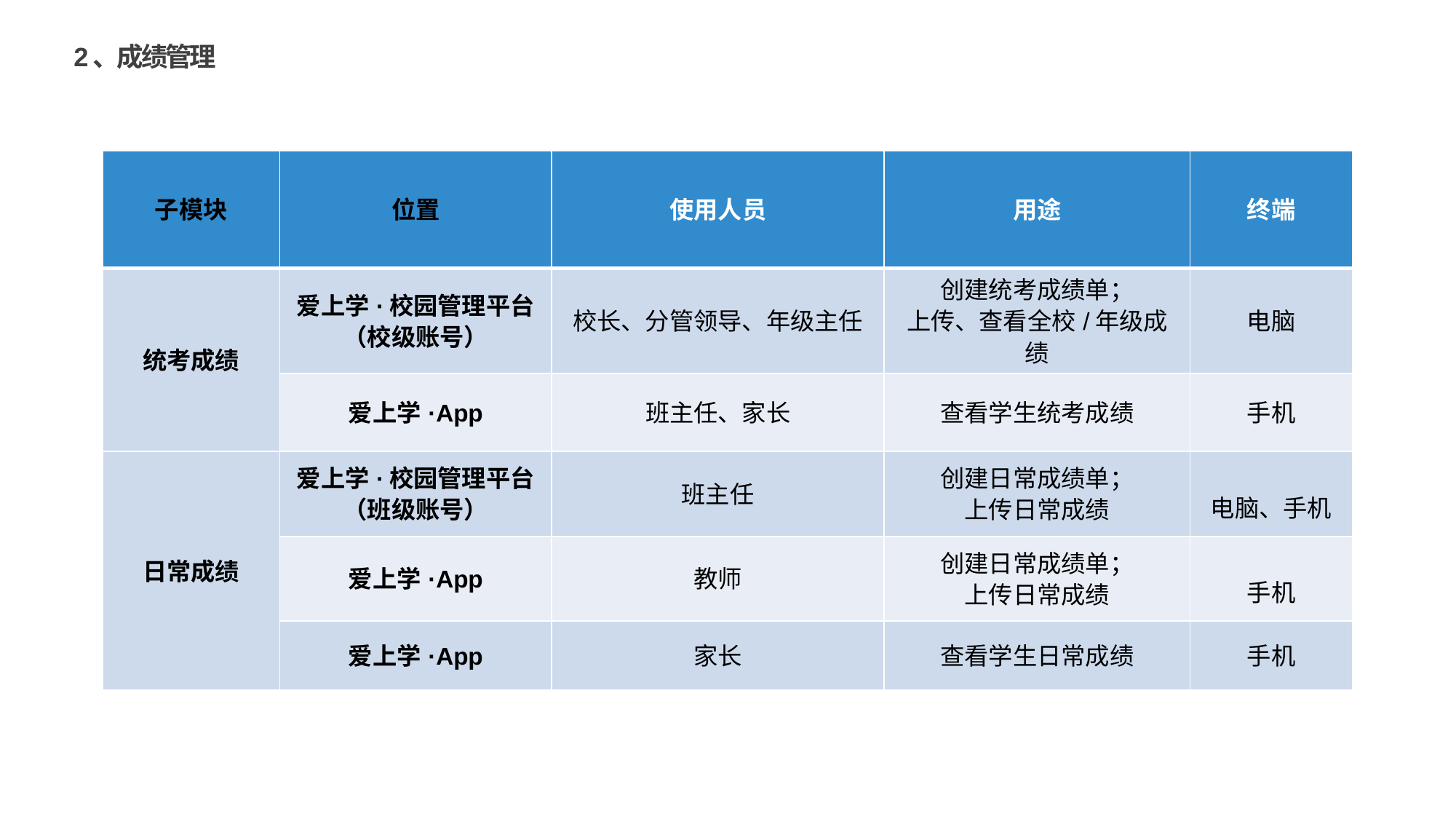

2、成绩管理
| 子模块 | 位置 | 使用人员 | 用途 | 终端 |
| --- | --- | --- | --- | --- |
| 统考成绩 | 爱上学·校园管理平台（校级账号） | 校长、分管领导、年级主任 | 创建统考成绩单； 上传、查看全校/年级成绩 | 电脑 |
|  | 爱上学·App | 班主任、家长 | 查看学生统考成绩 | 手机 |
| 日常成绩 | 爱上学·校园管理平台（班级账号） | 班主任 | 创建日常成绩单； 上传日常成绩 | 电脑、手机 |
|  | 爱上学·App | 教师 | 创建日常成绩单； 上传日常成绩 | 手机 |
|  | 爱上学·App | 家长 | 查看学生日常成绩 | 手机 |